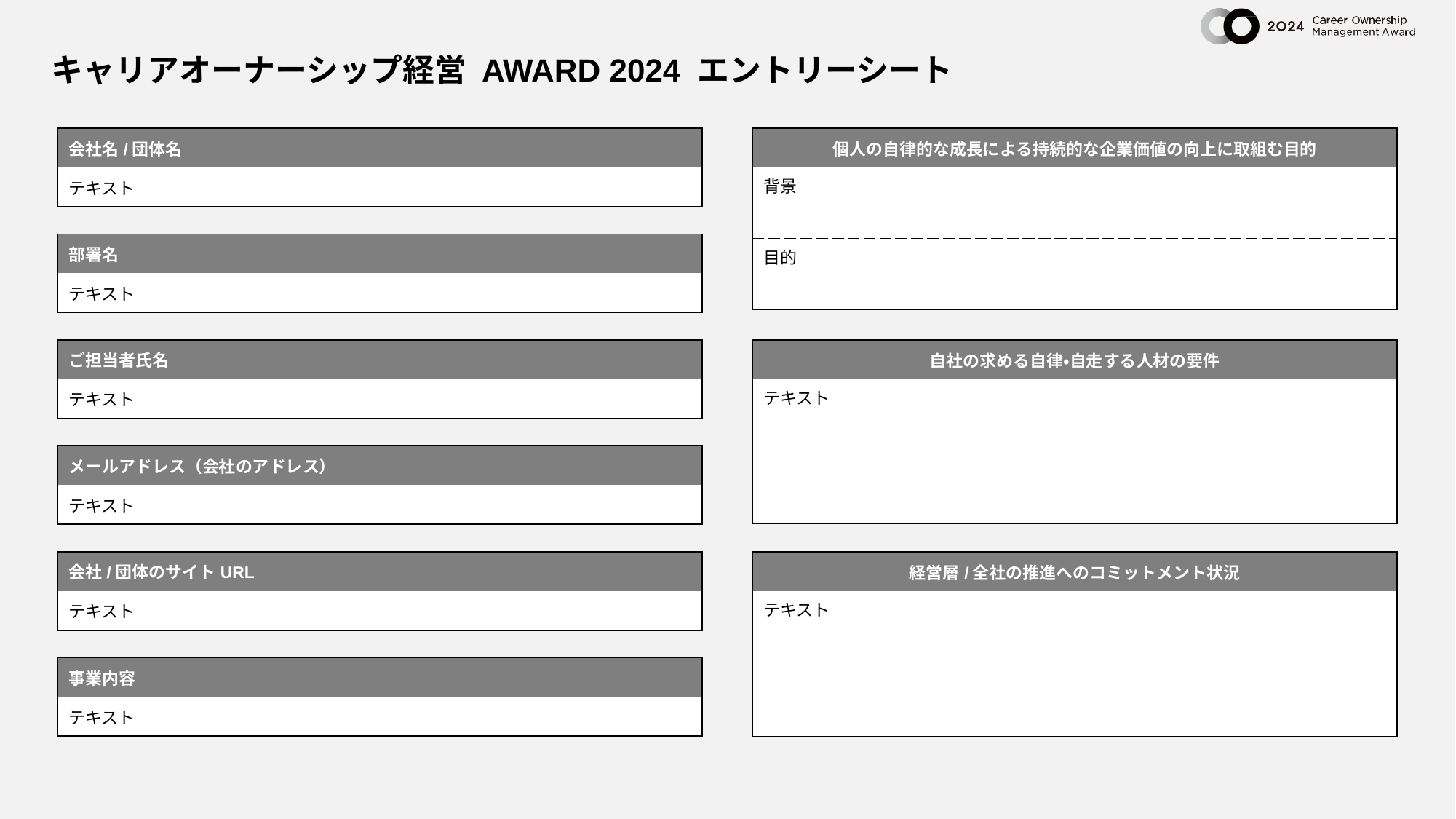

| 個人の自律的な成長による持続的な企業価値の向上に取組む目的 |
| --- |
| 背景 |
| 目的 |
| 会社名/団体名 |
| --- |
| テキスト |
| 部署名 |
| --- |
| テキスト |
| 自社の求める自律・自走する人材の要件 |
| --- |
| テキスト |
| ご担当者氏名 |
| --- |
| テキスト |
| メールアドレス（会社のアドレス） |
| --- |
| テキスト |
| 会社/団体のサイトURL |
| --- |
| テキスト |
| 経営層/全社の推進へのコミットメント状況 |
| --- |
| テキスト |
| 事業内容 |
| --- |
| テキスト |